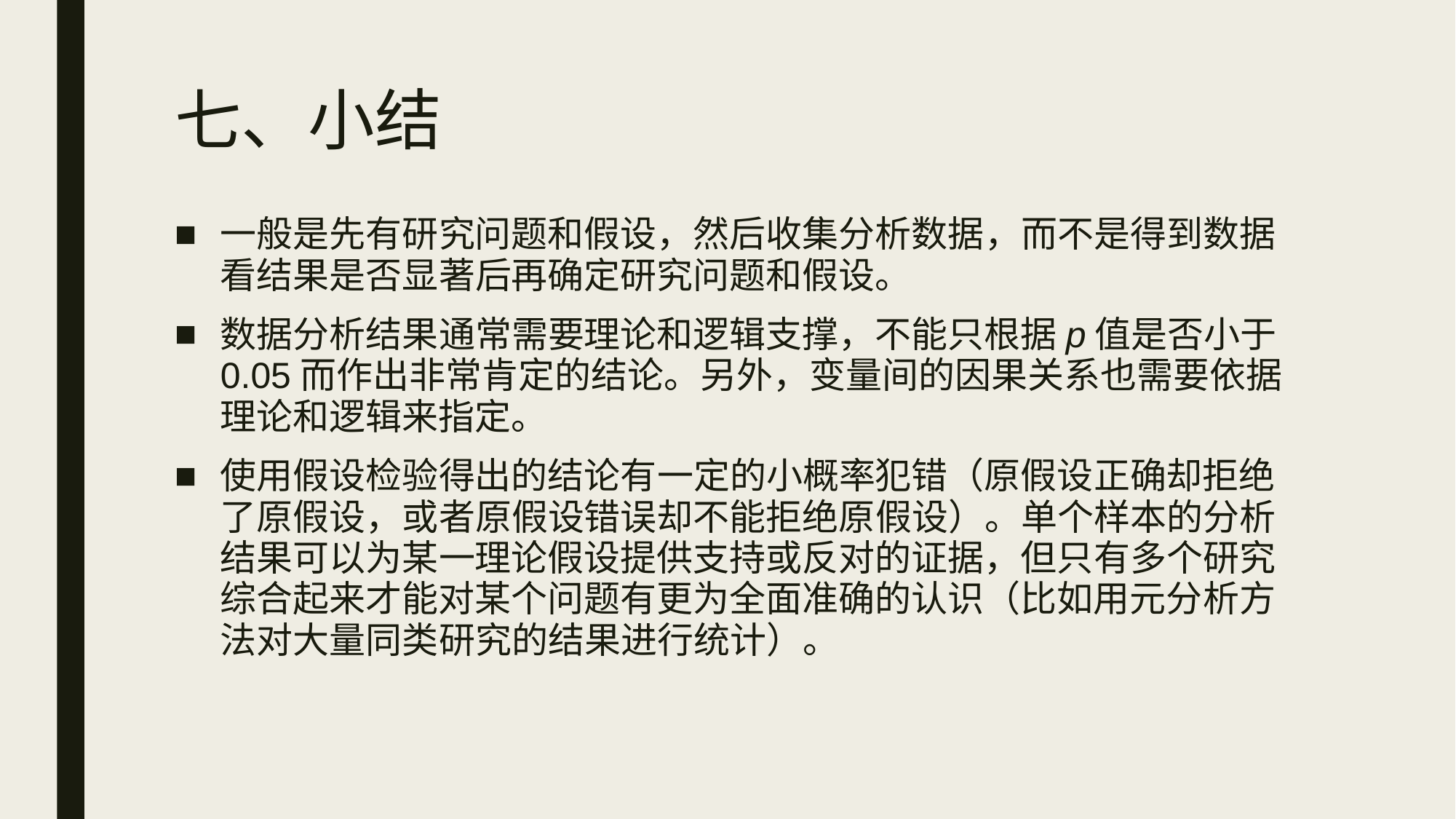

# 七、小结
一般是先有研究问题和假设，然后收集分析数据，而不是得到数据看结果是否显著后再确定研究问题和假设。
数据分析结果通常需要理论和逻辑支撑，不能只根据p值是否小于0.05而作出非常肯定的结论。另外，变量间的因果关系也需要依据理论和逻辑来指定。
使用假设检验得出的结论有一定的小概率犯错（原假设正确却拒绝了原假设，或者原假设错误却不能拒绝原假设）。单个样本的分析结果可以为某一理论假设提供支持或反对的证据，但只有多个研究综合起来才能对某个问题有更为全面准确的认识（比如用元分析方法对大量同类研究的结果进行统计）。